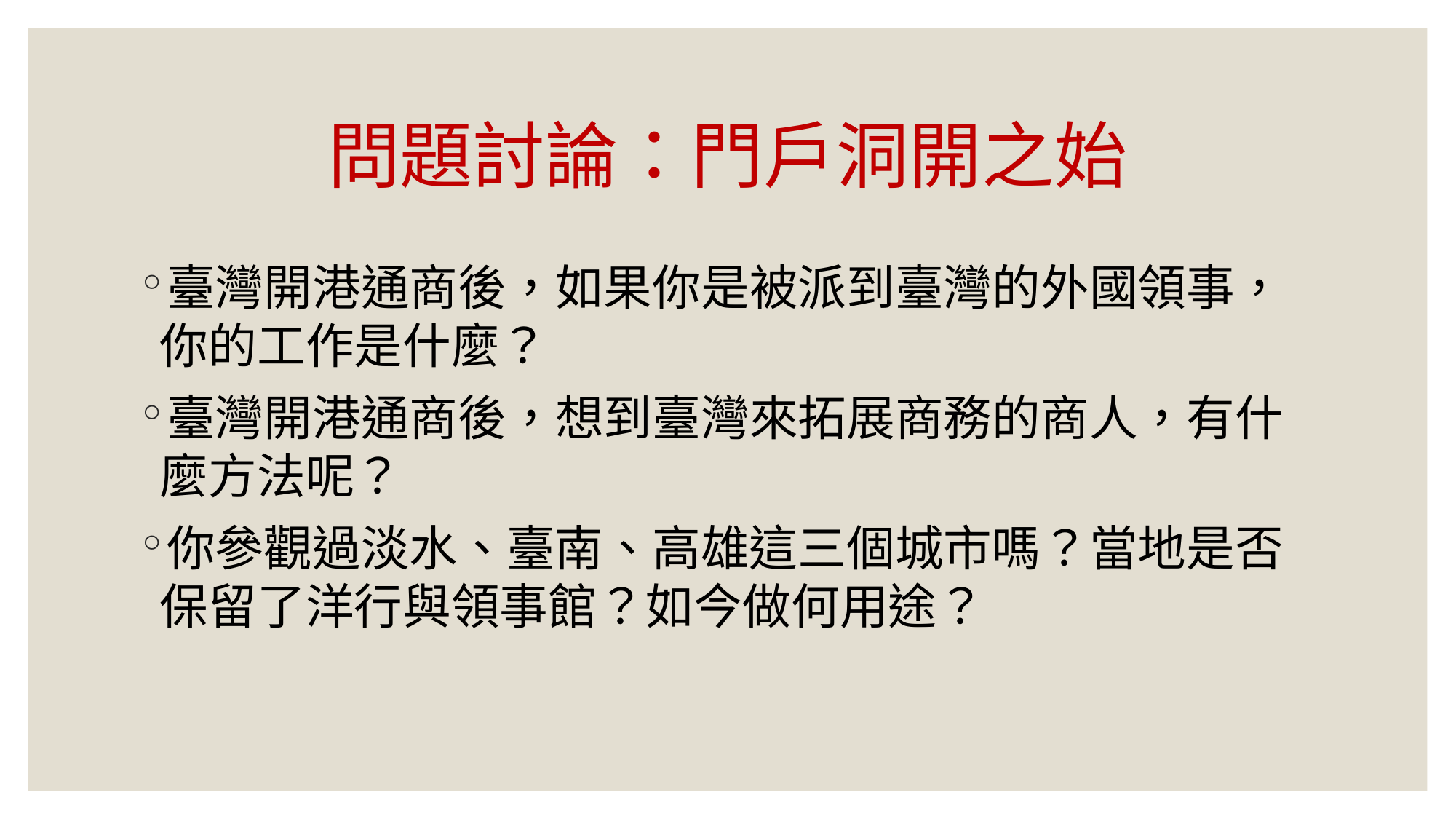

# 問題討論：門戶洞開之始
臺灣開港通商後，如果你是被派到臺灣的外國領事，你的工作是什麼？
臺灣開港通商後，想到臺灣來拓展商務的商人，有什麼方法呢？
你參觀過淡水、臺南、高雄這三個城市嗎？當地是否保留了洋行與領事館？如今做何用途？